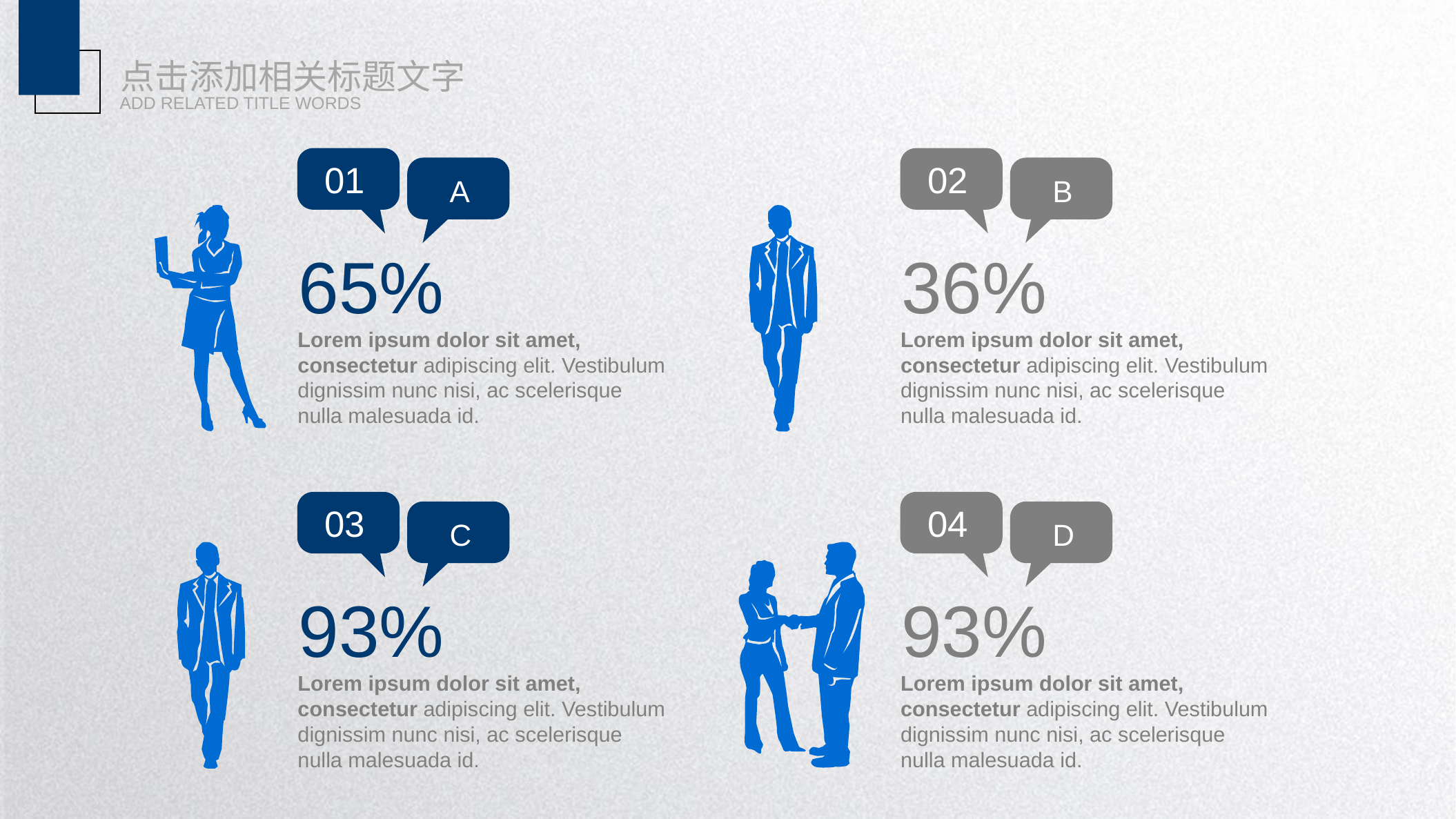

点击添加相关标题文字
ADD RELATED TITLE WORDS

01
A
65%
Lorem ipsum dolor sit amet, consectetur adipiscing elit. Vestibulum dignissim nunc nisi, ac scelerisque nulla malesuada id.

02
B
36%
Lorem ipsum dolor sit amet, consectetur adipiscing elit. Vestibulum dignissim nunc nisi, ac scelerisque nulla malesuada id.

93%
Lorem ipsum dolor sit amet, consectetur adipiscing elit. Vestibulum dignissim nunc nisi, ac scelerisque nulla malesuada id.
03
C

04
D
93%
Lorem ipsum dolor sit amet, consectetur adipiscing elit. Vestibulum dignissim nunc nisi, ac scelerisque nulla malesuada id.